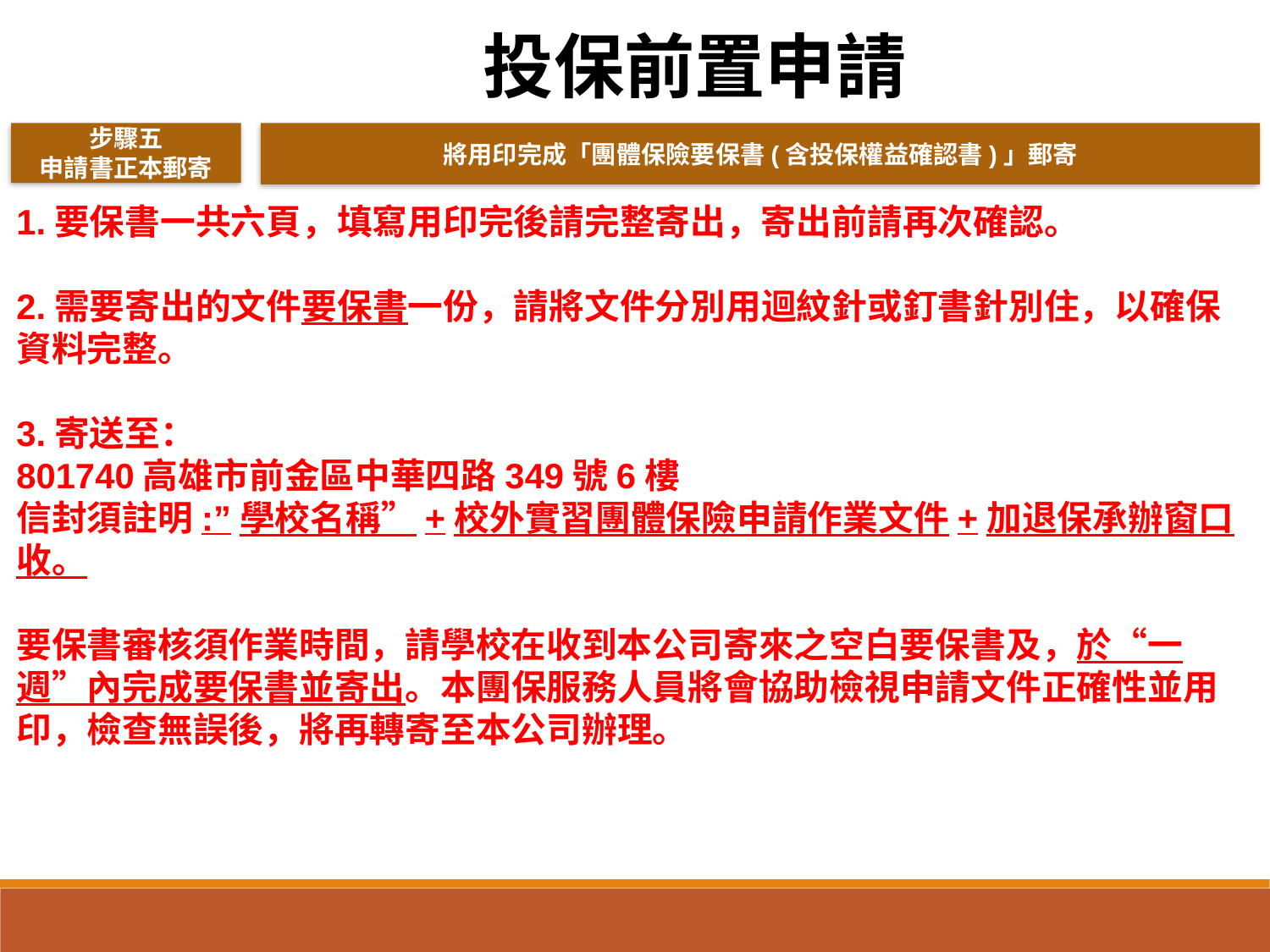

投保前置申請
步驟五
申請書正本郵寄
將用印完成「團體保險要保書(含投保權益確認書)」郵寄

1.要保書一共六頁，填寫用印完後請完整寄出，寄出前請再次確認。

2.需要寄出的文件要保書一份，請將文件分別用迴紋針或釘書針別住，以確保資料完整。

3.寄送至：
801740高雄市前金區中華四路349號6樓
信封須註明:”學校名稱”+校外實習團體保險申請作業文件+加退保承辦窗口收。

要保書審核須作業時間，請學校在收到本公司寄來之空白要保書及，於“一週”內完成要保書並寄出。本團保服務人員將會協助檢視申請文件正確性並用印，檢查無誤後，將再轉寄至本公司辦理。